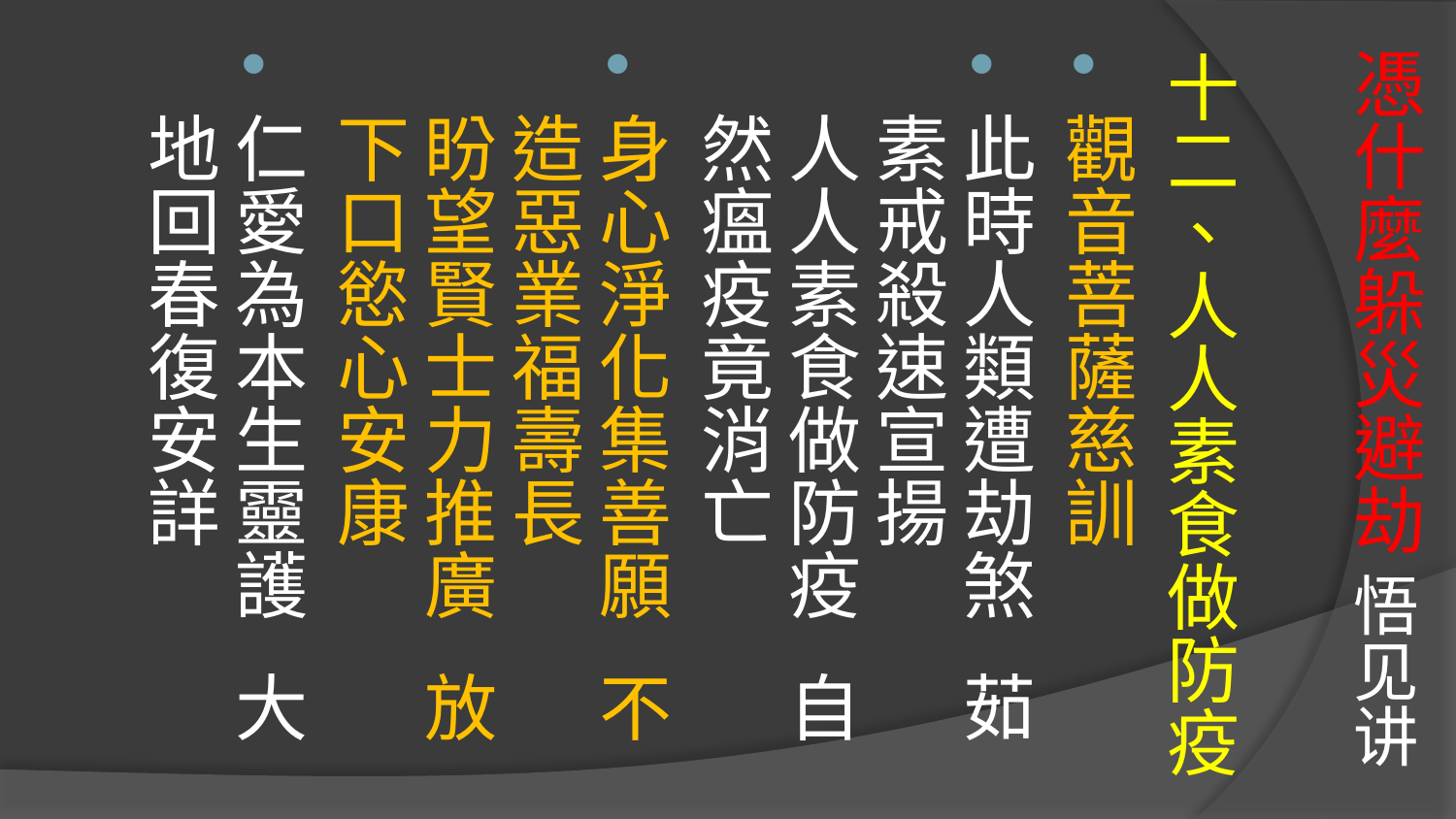

# 憑什麼躲災避劫 悟见讲
十二、人人素食做防疫
觀音菩薩慈訓
此時人類遭劫煞   茹素戒殺速宣揚
人人素食做防疫   自然瘟疫竟消亡
身心淨化集善願   不造惡業福壽長
盼望賢士力推廣   放下口慾心安康
仁愛為本生靈護   大地回春復安詳